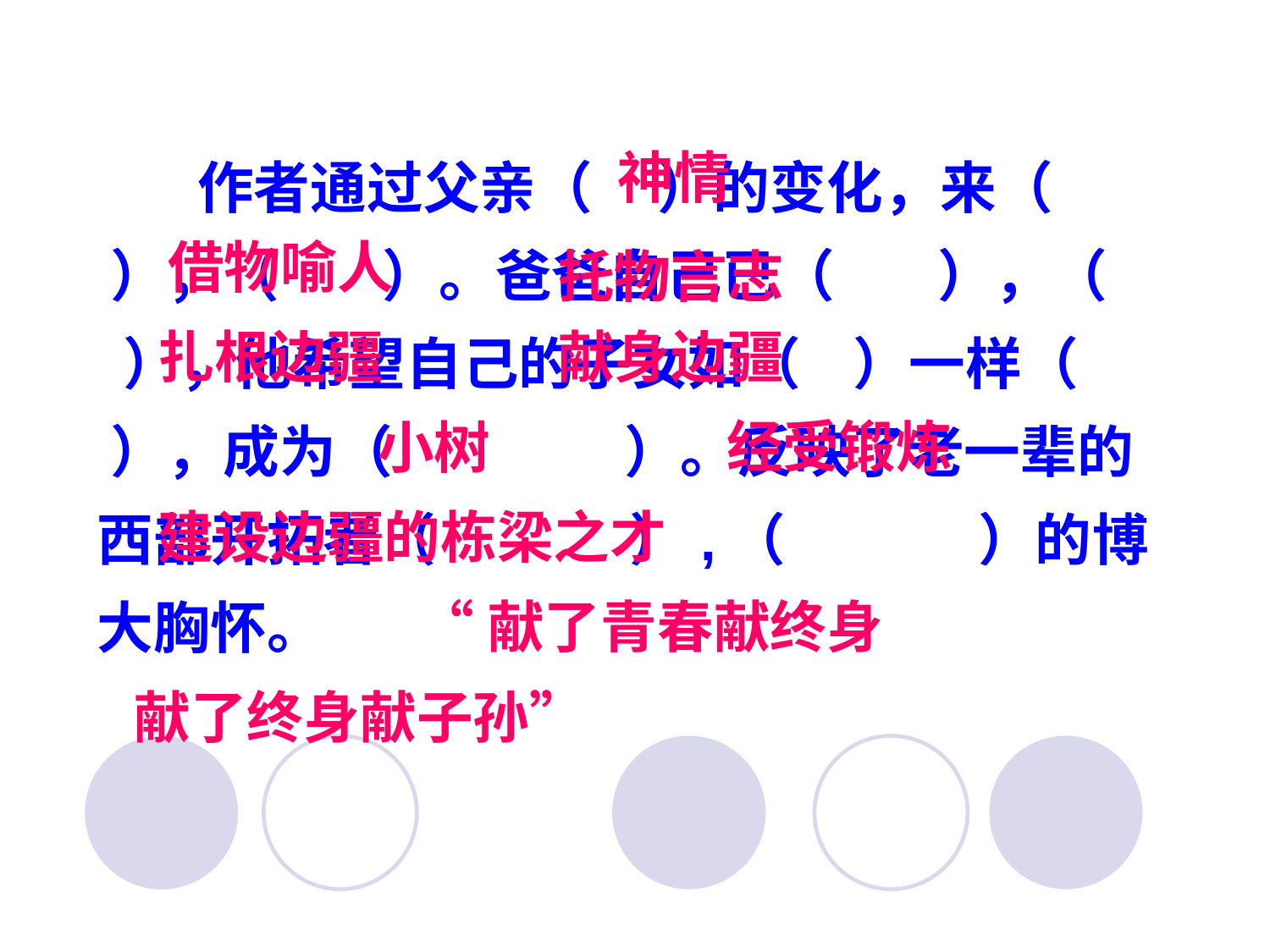

作者通过父亲（     ）的变化，来（        ），（        ）。爸爸自己已（        ），（        ），他希望自己的子女如（    ）一样（        ），成为（                  ）。反映了老一辈的西部开拓者（               ）,（               ）的博大胸怀。
神情
借物喻人
托物言志
扎根边疆
献身边疆
经受锻炼
小树
建设边疆的栋梁之才
“献了青春献终身
献了终身献子孙”